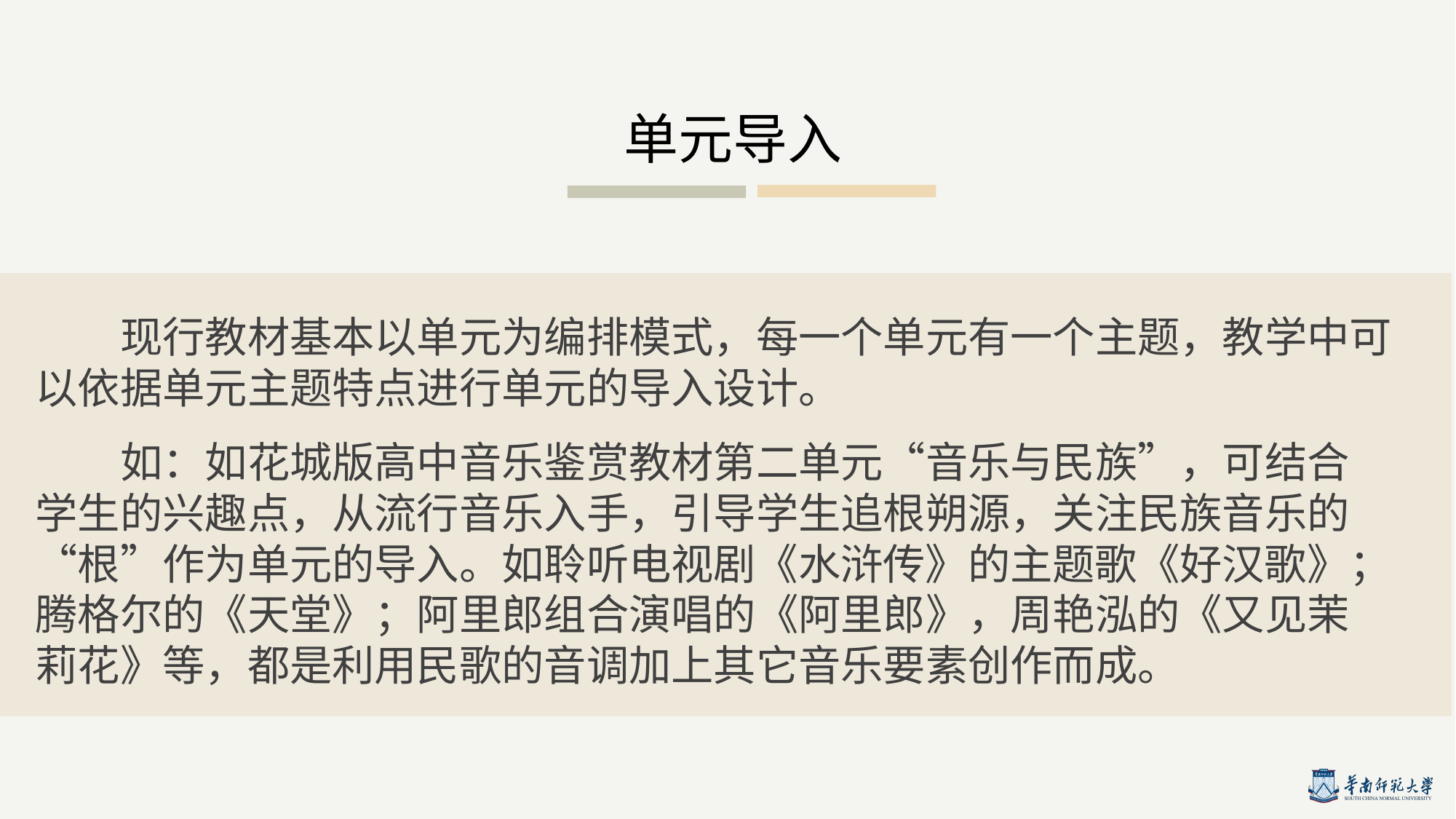

单元导入

　　现行教材基本以单元为编排模式，每一个单元有一个主题，教学中可以依据单元主题特点进行单元的导入设计。
　　如：如花城版高中音乐鉴赏教材第二单元“音乐与民族”，可结合学生的兴趣点，从流行音乐入手，引导学生追根朔源，关注民族音乐的“根”作为单元的导入。如聆听电视剧《水浒传》的主题歌《好汉歌》；腾格尔的《天堂》；阿里郎组合演唱的《阿里郎》，周艳泓的《又见茉莉花》等，都是利用民歌的音调加上其它音乐要素创作而成。